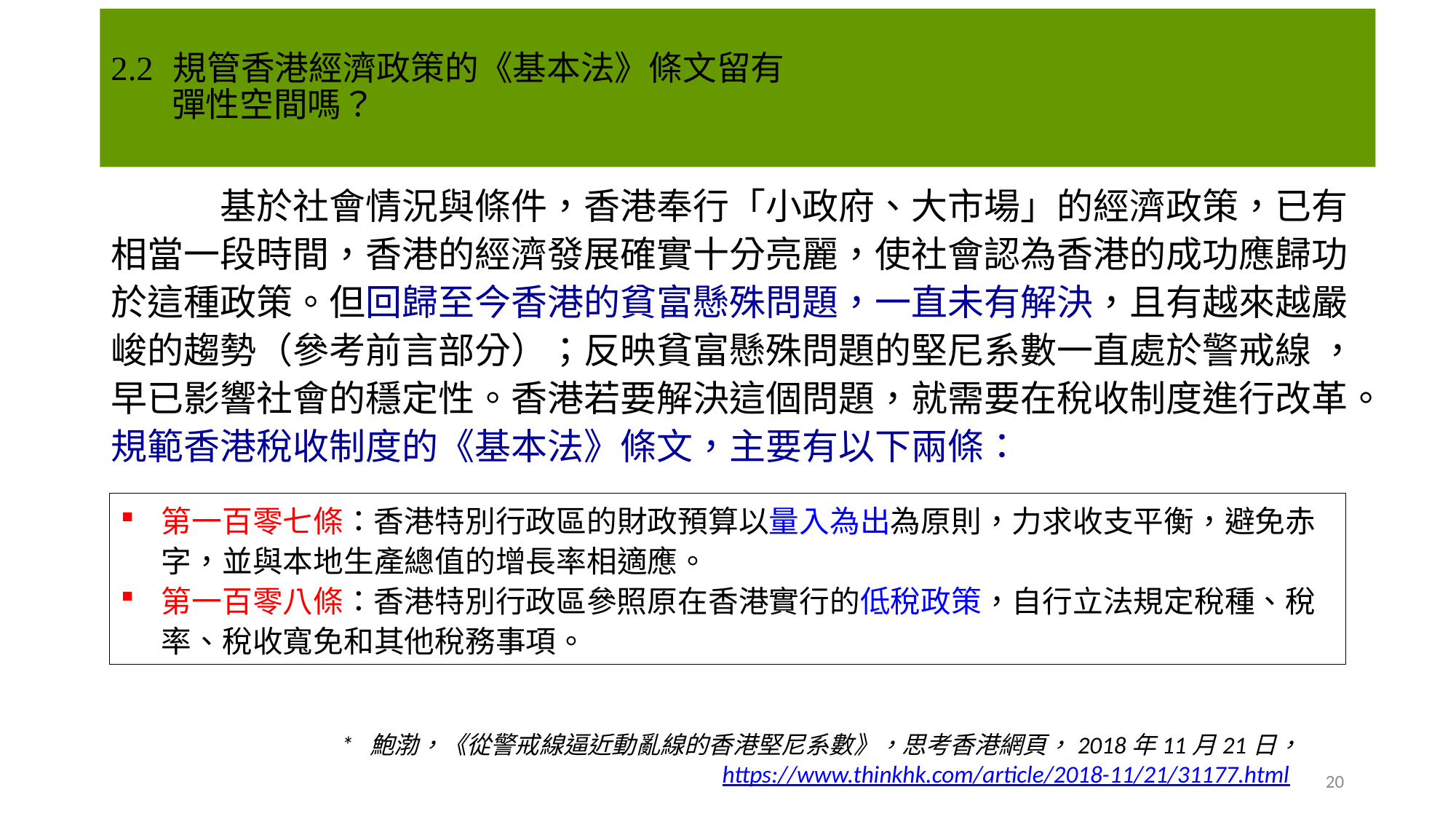

# 2.2  規管香港經濟政策的《基本法》條文留有 彈性空間嗎？
	基於社會情況與條件，香港奉行「小政府、大市場」的經濟政策，已有相當一段時間，香港的經濟發展確實十分亮麗，使社會認為香港的成功應歸功於這種政策。但回歸至今香港的貧富懸殊問題，一直未有解決，且有越來越嚴峻的趨勢（參考前言部分）；反映貧富懸殊問題的堅尼系數一直處於警戒線 ，早已影響社會的穩定性。香港若要解決這個問題，就需要在稅收制度進行改革。規範香港稅收制度的《基本法》條文，主要有以下兩條：
第一百零七條：香港特別行政區的財政預算以量入為出為原則，力求收支平衡，避免赤字，並與本地生產總值的增長率相適應。
第一百零八條：香港特別行政區參照原在香港實行的低稅政策，自行立法規定稅種、稅率、稅收寬免和其他稅務事項。
*  鮑渤，《從警戒線逼近動亂線的香港堅尼系數》，思考香港網頁，2018年11月21日，https://www.thinkhk.com/article/2018-11/21/31177.html
20